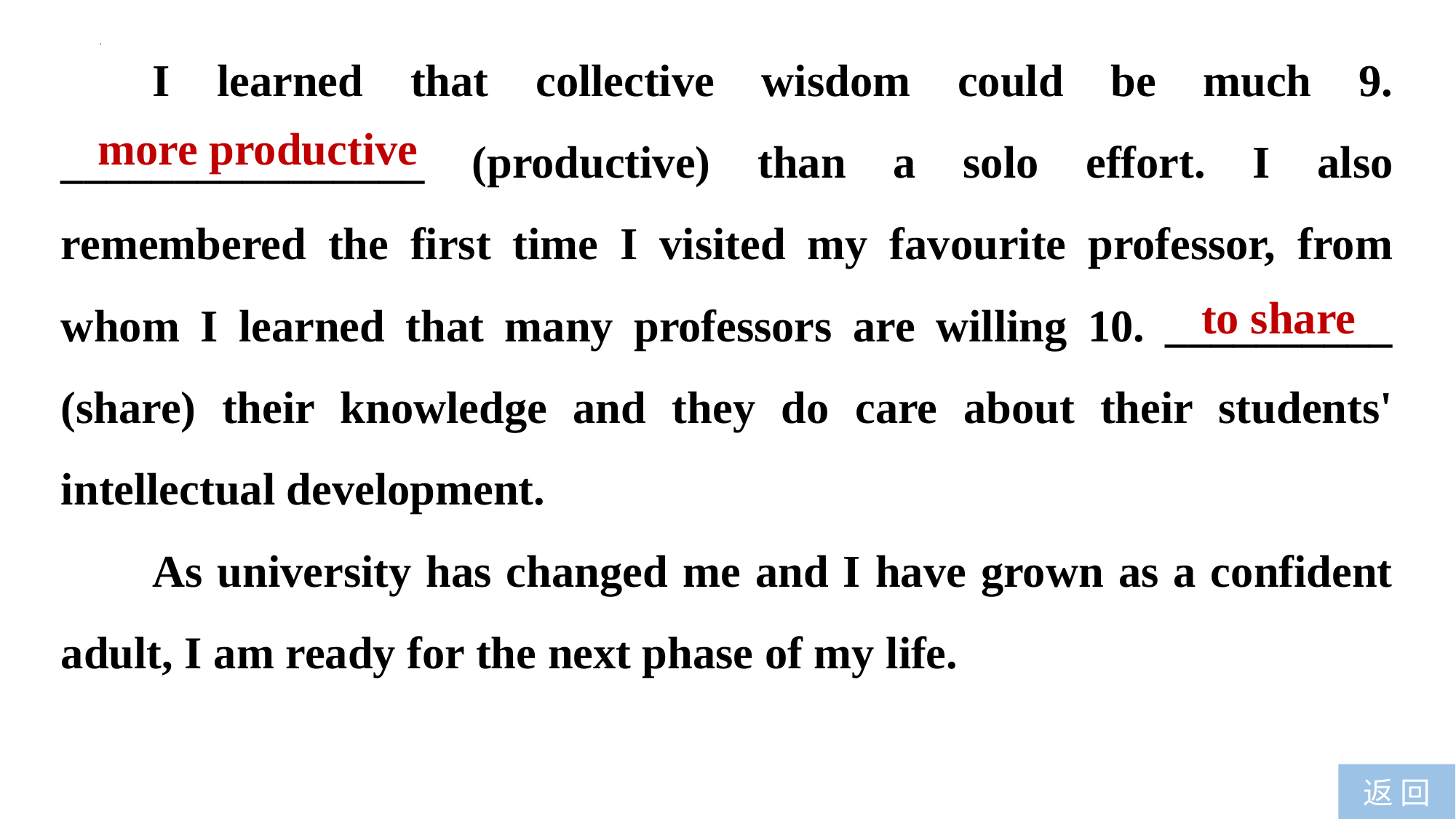

I learned that collective wisdom could be much 9. ________________ (productive) than a solo effort. I also remembered the first time I visited my favourite professor, from whom I learned that many professors are willing 10. __________ (share) their knowledge and they do care about their students' intellectual development.
As university has changed me and I have grown as a confident adult, I am ready for the next phase of my life.
more productive
to share
返 回